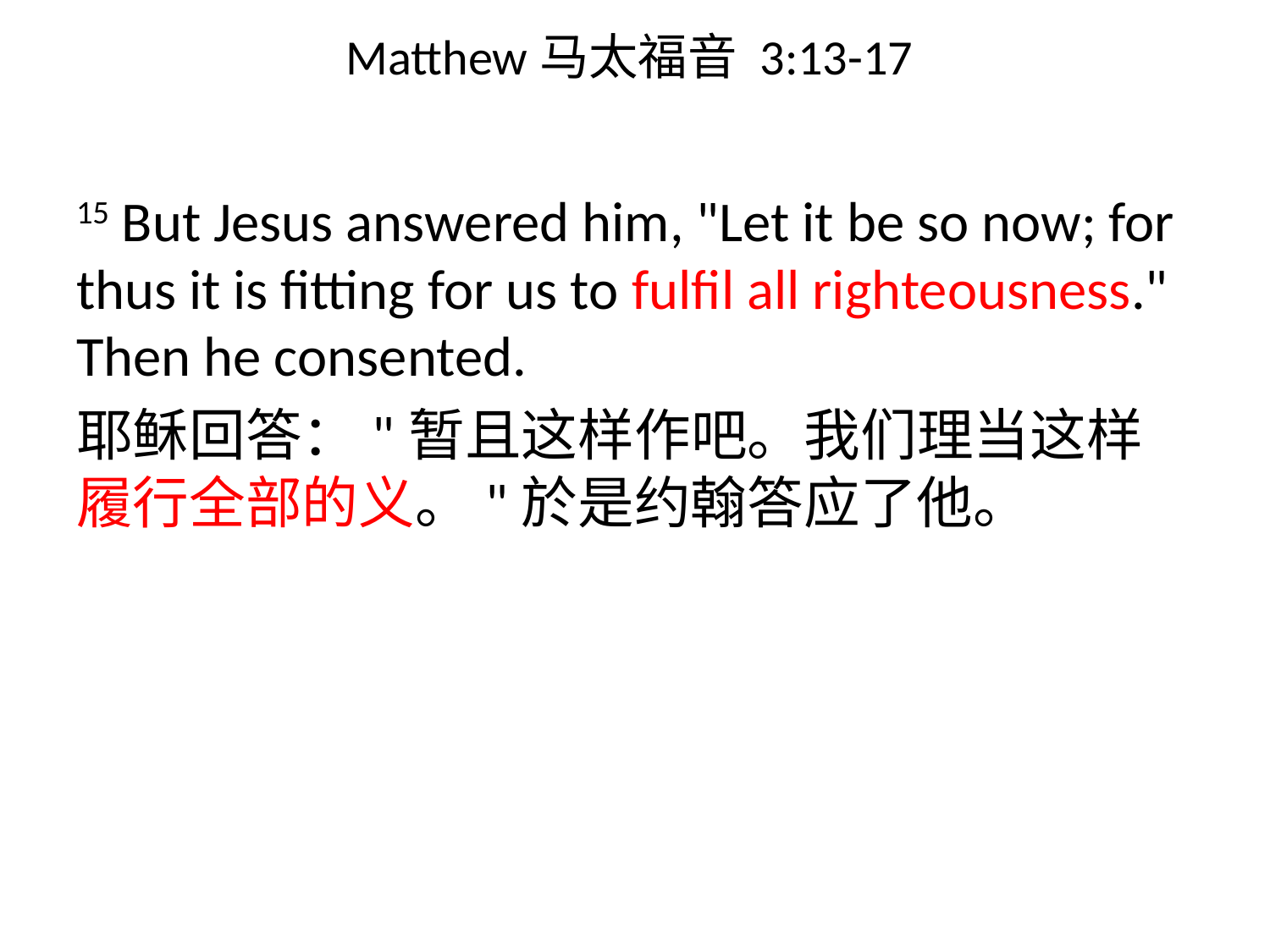

# Matthew马太福音 3:13-17

15 But Jesus answered him, "Let it be so now; for thus it is fitting for us to fulfil all righteousness." Then he consented.
耶稣回答："暂且这样作吧。我们理当这样履行全部的义。"於是约翰答应了他。